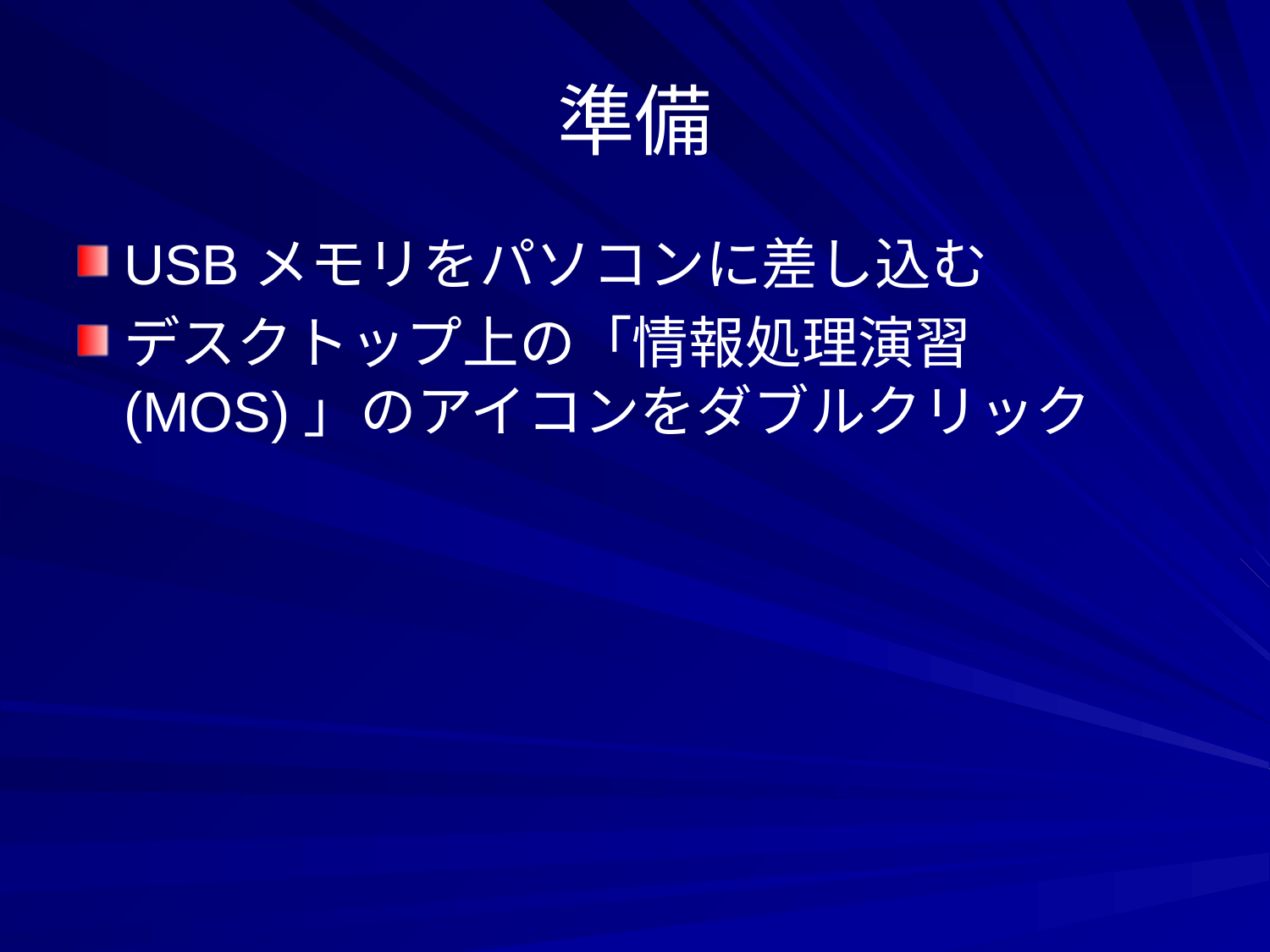

# 準備
USBメモリをパソコンに差し込む
デスクトップ上の「情報処理演習(MOS)」のアイコンをダブルクリック